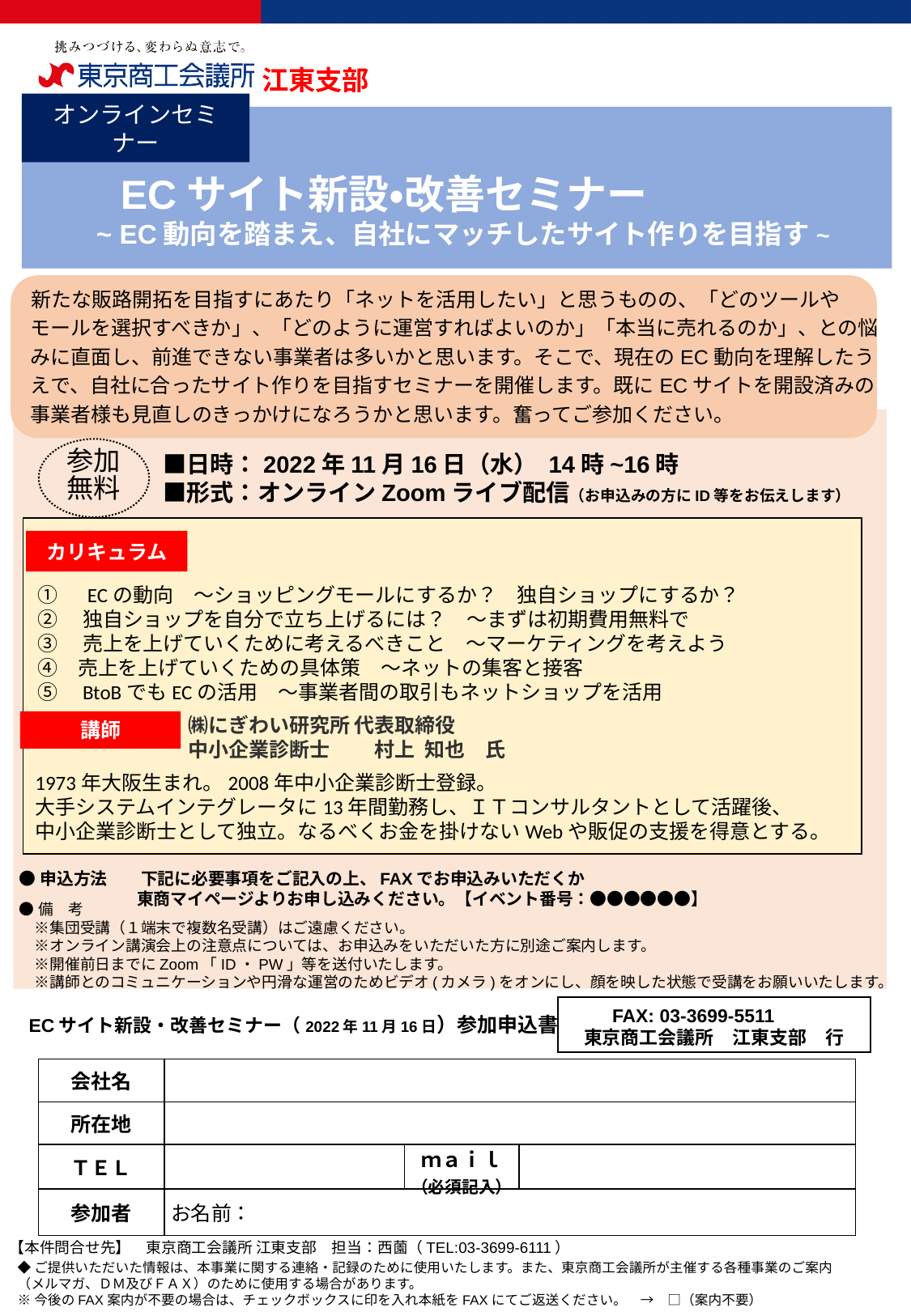

江東支部
#
オンラインセミナー
　　ECサイト新設・改善セミナー
　 　~ EC動向を踏まえ、自社にマッチしたサイト作りを目指す~

　 新たな販路開拓を目指すにあたり「ネットを活用したい」と思うものの、「どのツールやモールを選択すべきか」、「どのように運営すればよいのか」「本当に売れるのか」、との悩みに直面し、前進できない事業者は多いかと思います。そこで、現在のEC動向を理解したうえで、自社に合ったサイト作りを目指すセミナーを開催します。既にECサイトを開設済みの事業者様も見直しのきっかけになろうかと思います。奮ってご参加ください。

参加
無料
　　　　　■日時：2022年11月16日（水） 14時~16時
　　　　　■形式：オンラインZoomライブ配信（お申込みの方にID等をお伝えします）

カリキュラム
①　ECの動向　〜ショッピングモールにするか？　独自ショップにするか？
②　独自ショップを自分で立ち上げるには？　〜まずは初期費用無料で
③　売上を上げていくために考えるべきこと　〜マーケティングを考えよう
④　売上を上げていくための具体策　〜ネットの集客と接客
⑤　BtoBでもECの活用　〜事業者間の取引もネットショップを活用

㈱にぎわい研究所 代表取締役
中小企業診断士 　　村上  知也　氏
講師
1973年大阪生まれ。2008年中小企業診断士登録。
大手システムインテグレータに13年間勤務し、ＩＴコンサルタントとして活躍後、
中小企業診断士として独立。なるべくお金を掛けないWebや販促の支援を得意とする。

●申込方法　　下記に必要事項をご記入の上、FAXでお申込みいただくか
　　　　　　　東商マイページよりお申し込みください。【イベント番号：●●●●●●】

●備　考
　※集団受講（１端末で複数名受講）はご遠慮ください。
　※オンライン講演会上の注意点については、お申込みをいただいた方に別途ご案内します。
　※開催前日までにZoom「ID・PW」等を送付いたします。
　※講師とのコミュニケーションや円滑な運営のためビデオ(カメラ)をオンにし、顔を映した状態で受講をお願いいたします。
FAX: 03-3699-5511
東京商工会議所　江東支部　行
ECサイト新設・改善セミナー（2022年11月16日）参加申込書
| 会社名 |  |  |  |
| --- | --- | --- | --- |
| 所在地 |  |  |  |
| ＴＥＬ |  | ｍａｉｌ（必須記入） |  |
| 参加者 | お名前： |  |  |
【本件問合せ先】　東京商工会議所 江東支部　担当：西薗（TEL:03-3699-6111）
◆ご提供いただいた情報は、本事業に関する連絡・記録のために使用いたします。また、東京商工会議所が主催する各種事業のご案内
（メルマガ、ＤＭ及びＦＡＸ）のために使用する場合があります。
※今後のFAX案内が不要の場合は、チェックボックスに印を入れ本紙をFAXにてご返送ください。　→　□（案内不要）